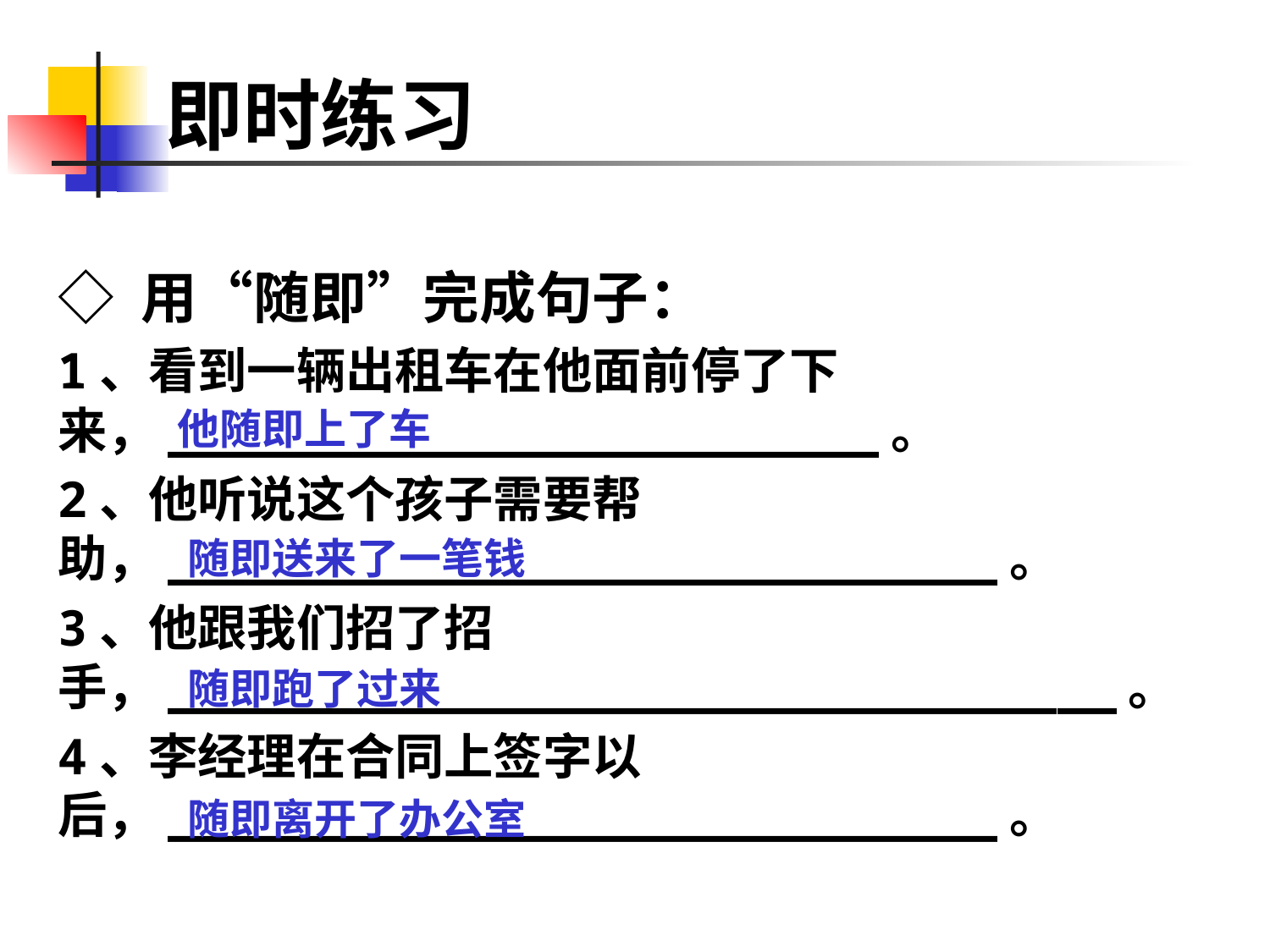

# 即时练习
◇ 用“随即”完成句子：
1、看到一辆出租车在他面前停了下来，________________________。
2、他听说这个孩子需要帮助，____________________________。
3、他跟我们招了招手，________________________________。
4、李经理在合同上签字以后，____________________________。
他随即上了车
随即送来了一笔钱
随即跑了过来
随即离开了办公室